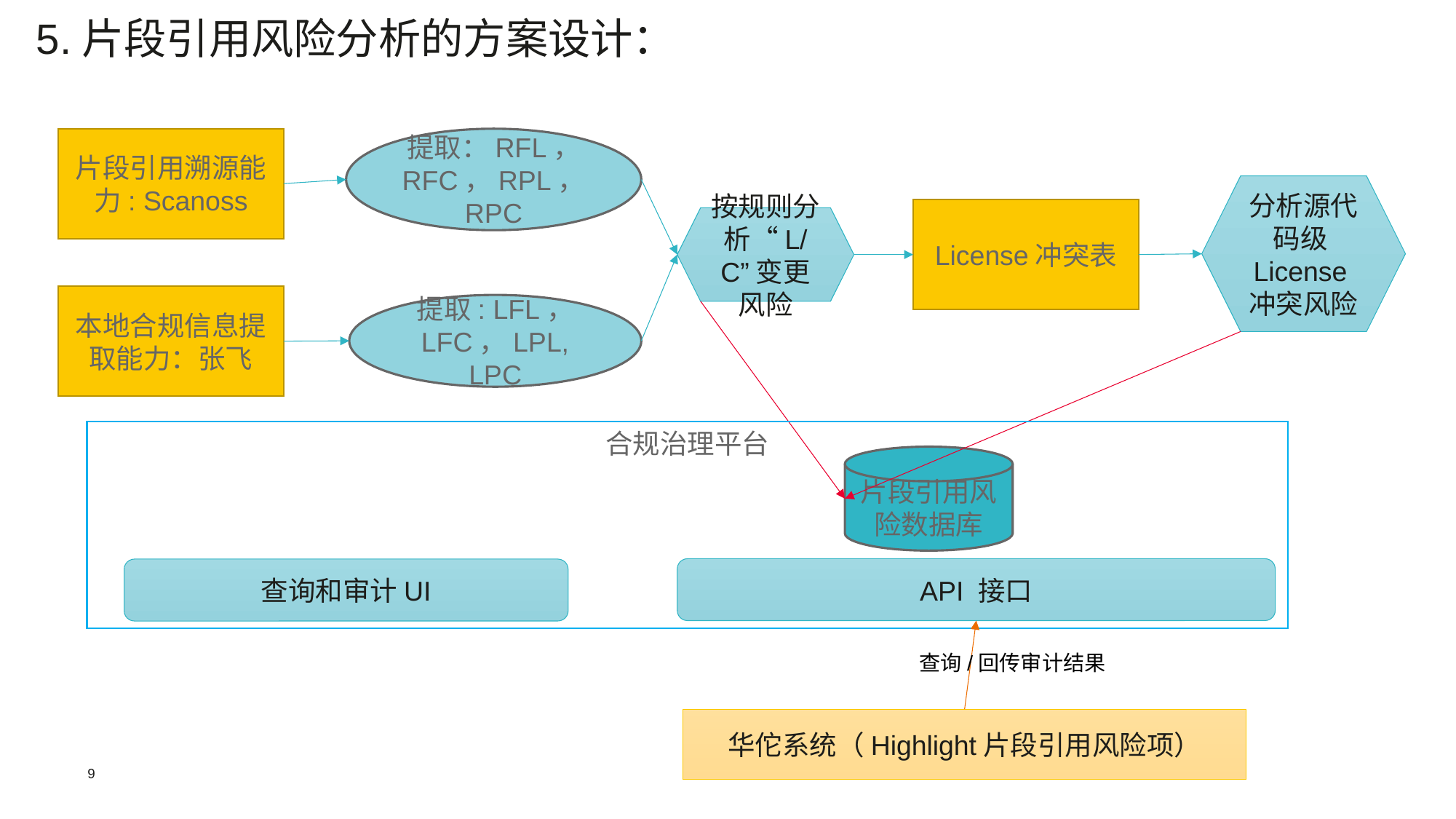

5.片段引用风险分析的方案设计：
片段引用溯源能力: Scanoss
提取：RFL， RFC，RPL， RPC
分析源代码级License冲突风险
License冲突表
按规则分析“L/C”变更风险
本地合规信息提取能力：张飞
提取: LFL， LFC，LPL, LPC
合规治理平台
片段引用风险数据库
API 接口
查询和审计UI
查询/回传审计结果
华佗系统（Highlight片段引用风险项）